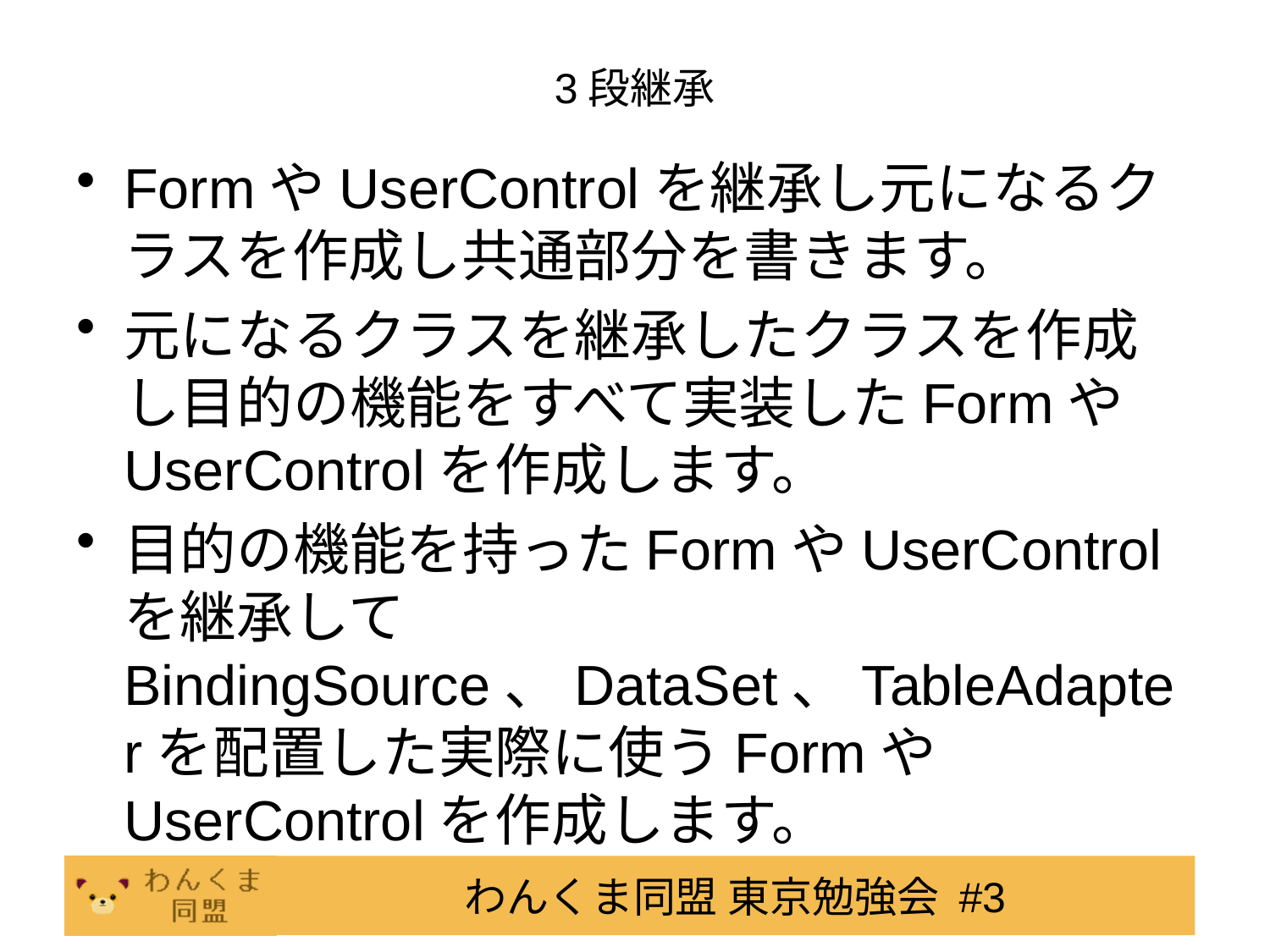

# 3段継承
FormやUserControlを継承し元になるクラスを作成し共通部分を書きます。
元になるクラスを継承したクラスを作成し目的の機能をすべて実装したFormやUserControlを作成します。
目的の機能を持ったFormやUserControlを継承してBindingSource、DataSet、TableAdapterを配置した実際に使うFormやUserControlを作成します。